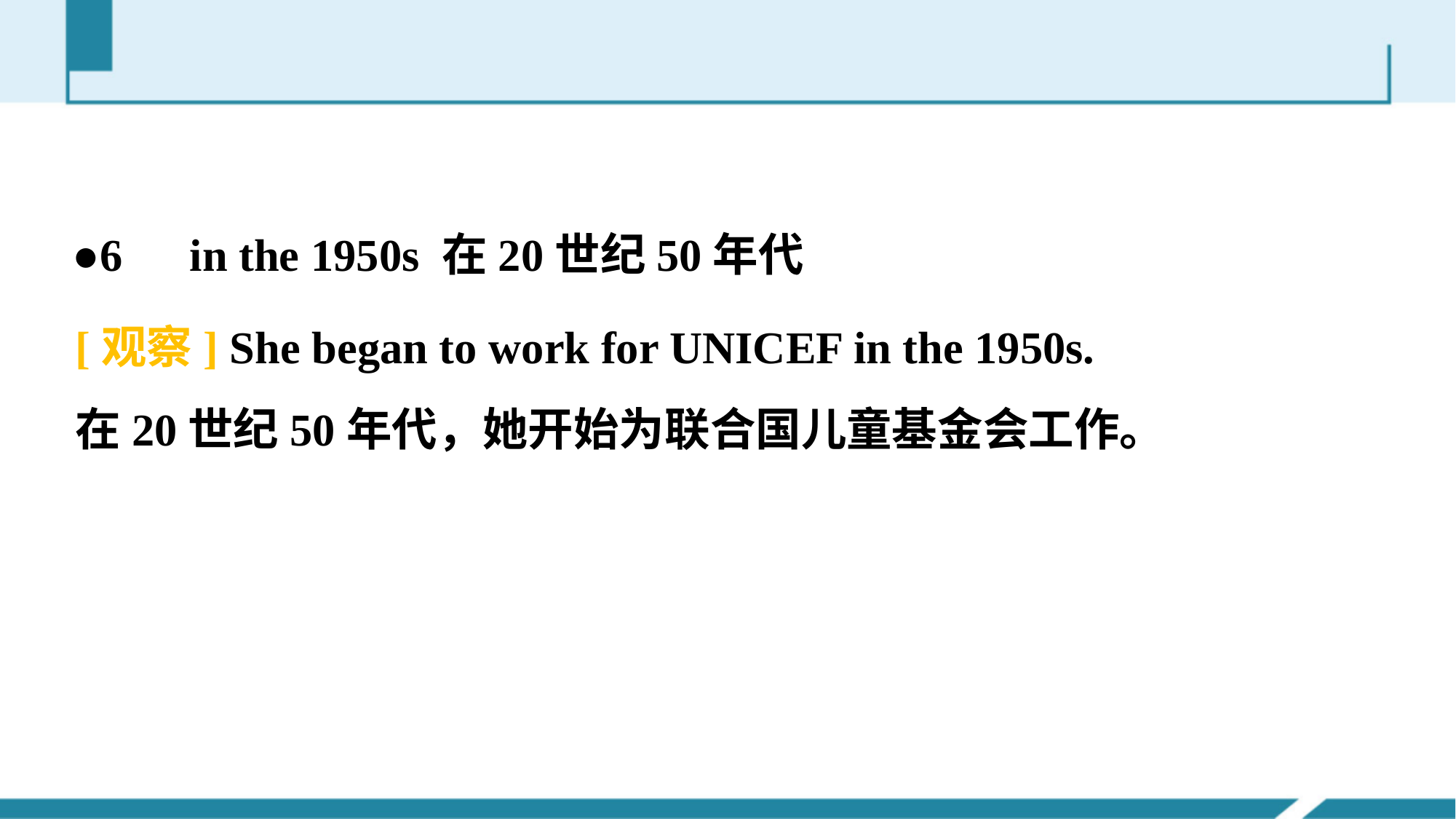

●6　in the 1950s 在20世纪50年代
[观察] She began to work for UNICEF in the 1950s.
在20世纪50年代，她开始为联合国儿童基金会工作。